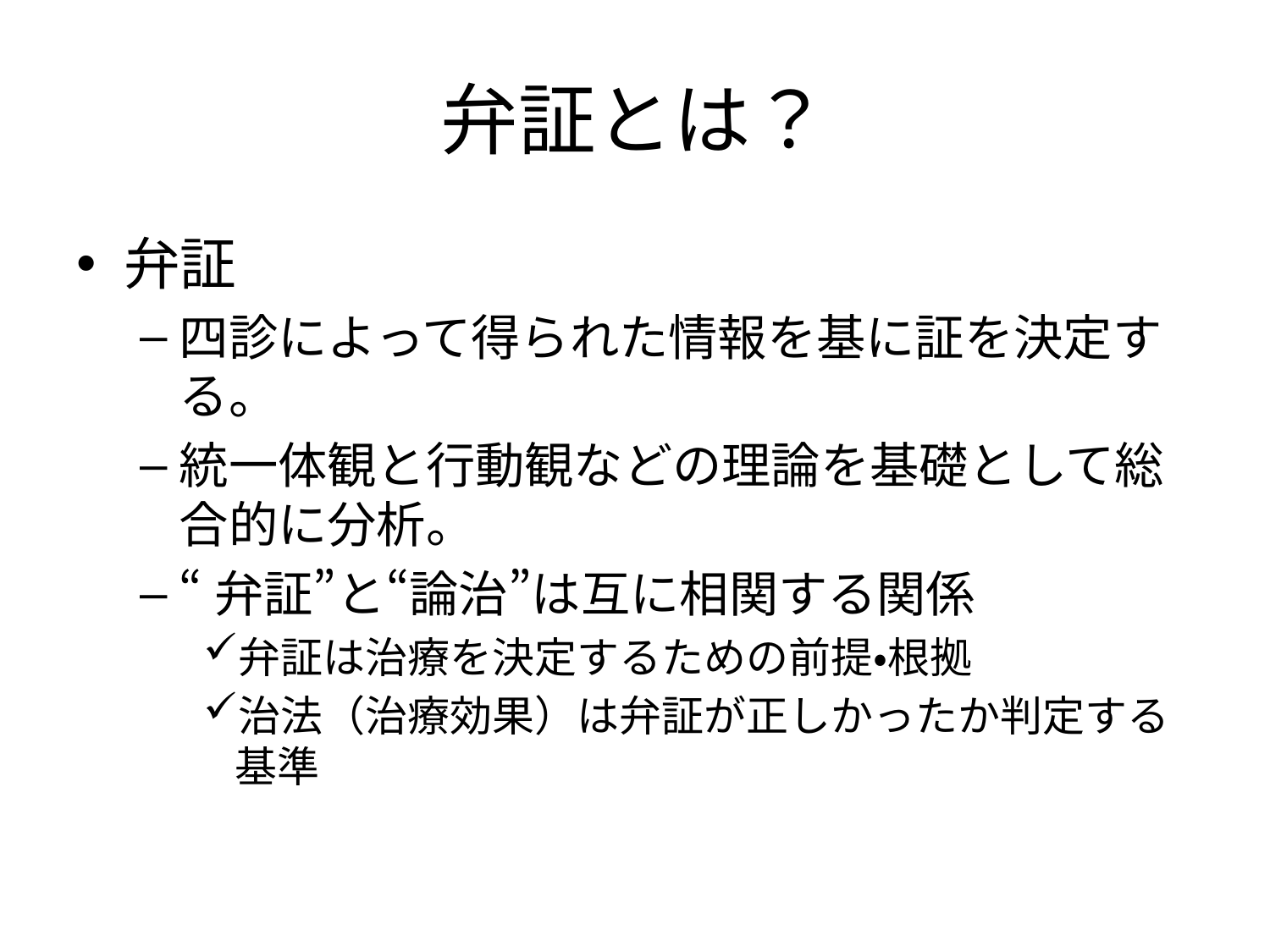

# 弁証とは？
弁証
四診によって得られた情報を基に証を決定する。
統一体観と行動観などの理論を基礎として総合的に分析。
“弁証”と“論治”は互に相関する関係
弁証は治療を決定するための前提・根拠
治法（治療効果）は弁証が正しかったか判定する基準